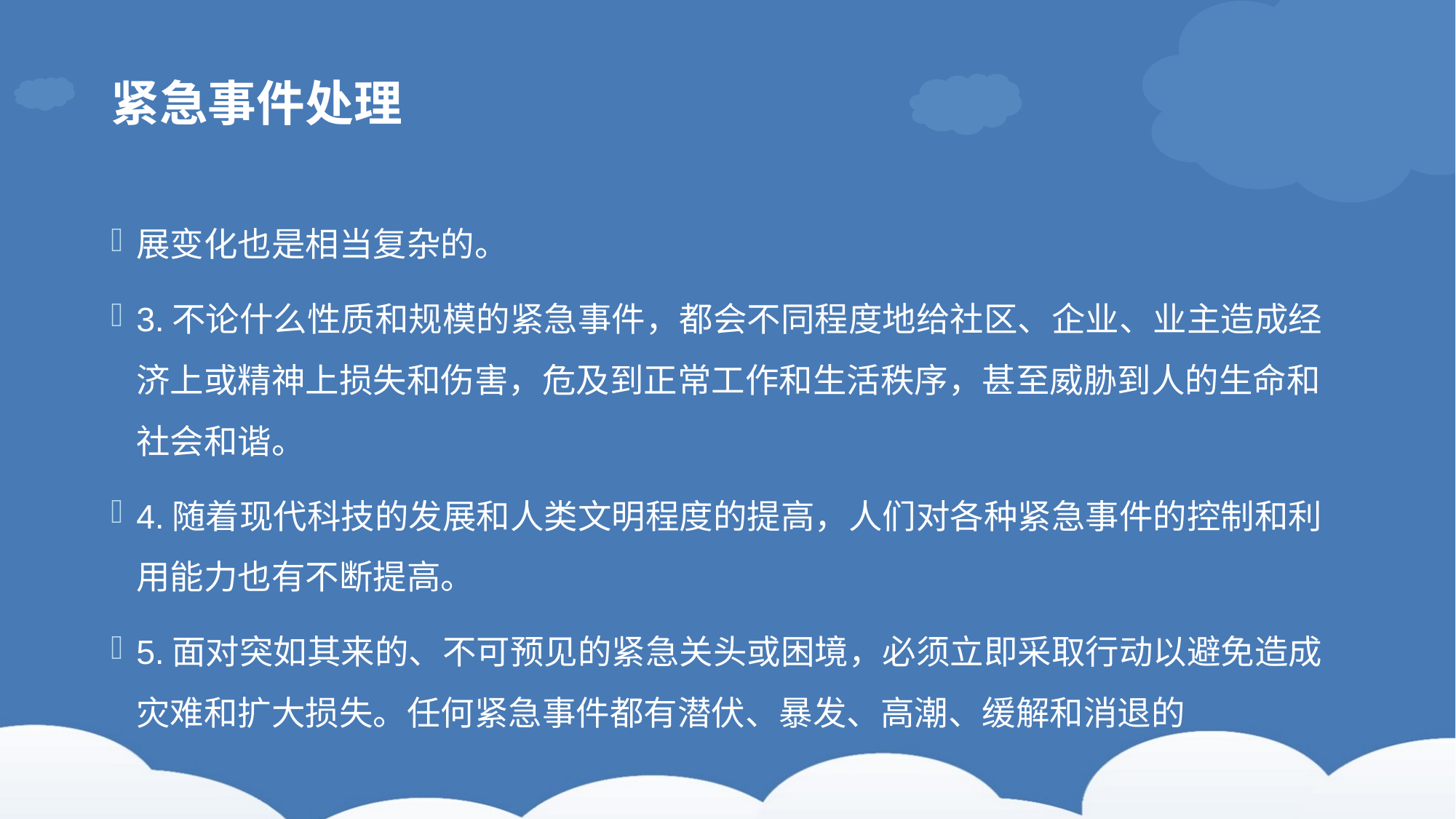

# 紧急事件处理
展变化也是相当复杂的。
3.不论什么性质和规模的紧急事件，都会不同程度地给社区、企业、业主造成经济上或精神上损失和伤害，危及到正常工作和生活秩序，甚至威胁到人的生命和社会和谐。
4.随着现代科技的发展和人类文明程度的提高，人们对各种紧急事件的控制和利用能力也有不断提高。
5.面对突如其来的、不可预见的紧急关头或困境，必须立即采取行动以避免造成灾难和扩大损失。任何紧急事件都有潜伏、暴发、高潮、缓解和消退的